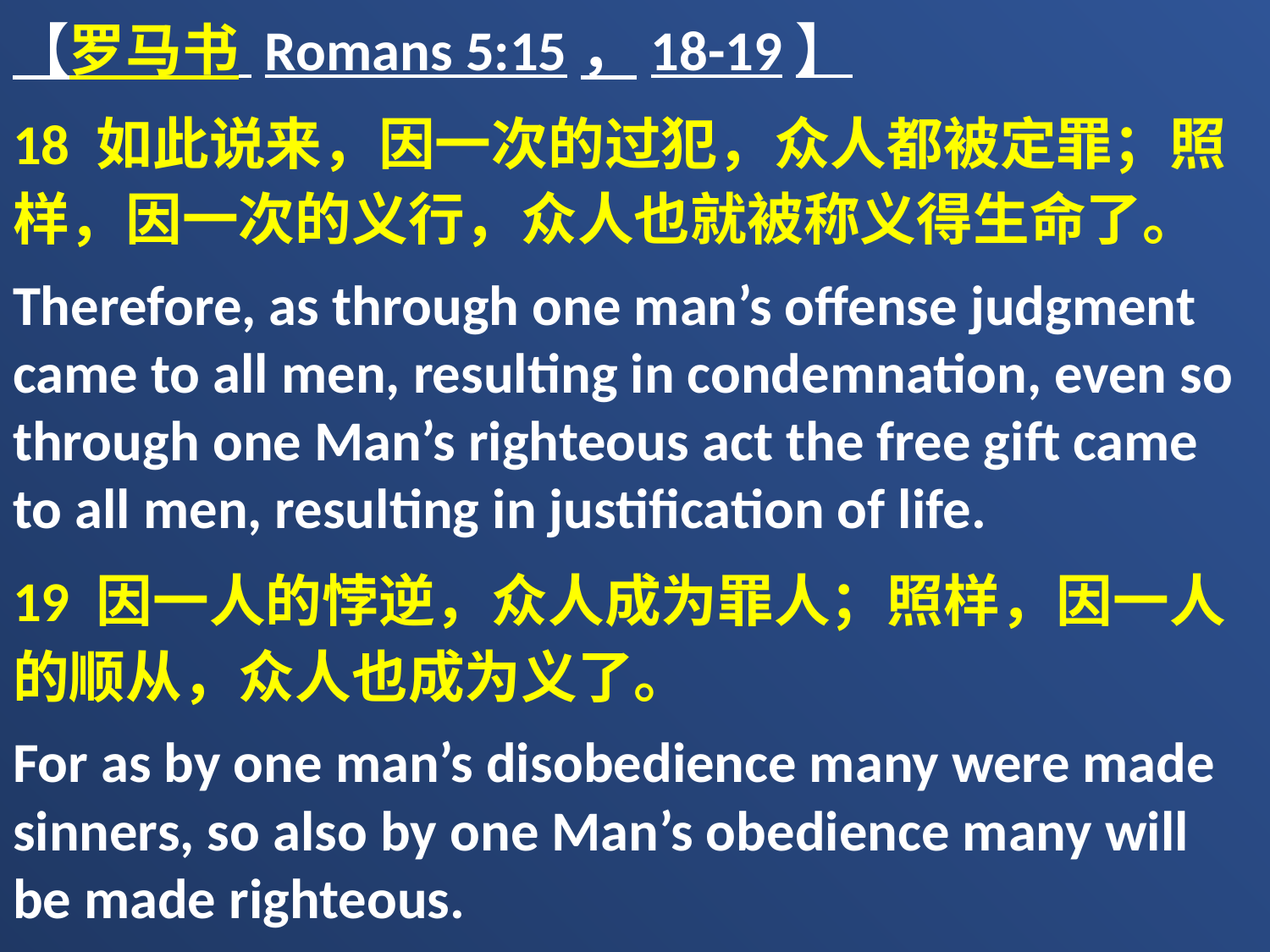

【罗马书 Romans 5:15，18-19】
18 如此说来，因一次的过犯，众人都被定罪；照样，因一次的义行，众人也就被称义得生命了。
Therefore, as through one man’s offense judgment came to all men, resulting in condemnation, even so through one Man’s righteous act the free gift came to all men, resulting in justification of life.
19 因一人的悖逆，众人成为罪人；照样，因一人的顺从，众人也成为义了。
For as by one man’s disobedience many were made sinners, so also by one Man’s obedience many will be made righteous.